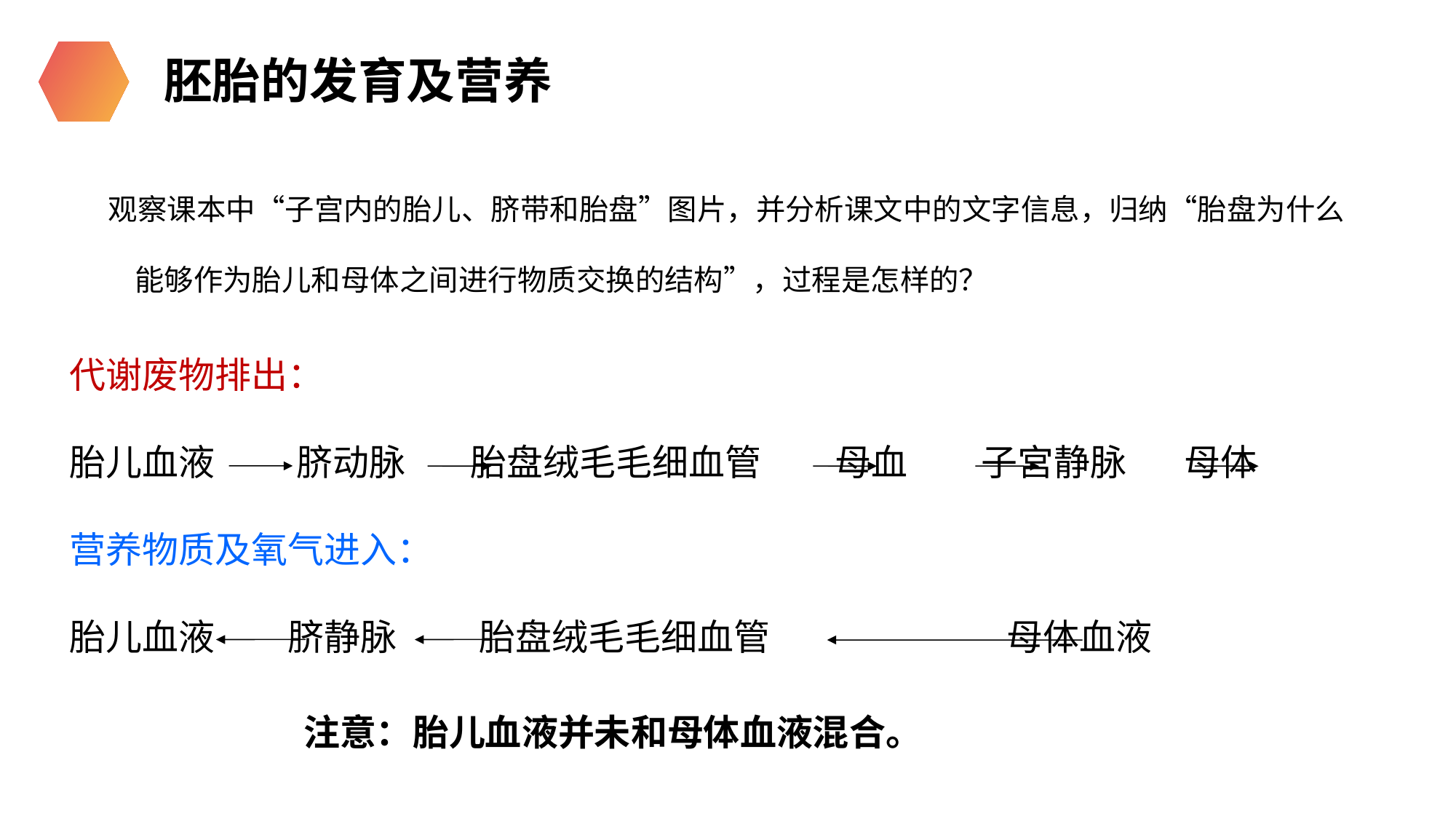

胚胎的发育及营养
观察课本中“子宫内的胎儿、脐带和胎盘”图片，并分析课文中的文字信息，归纳“胎盘为什么能够作为胎儿和母体之间进行物质交换的结构”，过程是怎样的？
代谢废物排出：

胎儿血液          脐动脉        胎盘绒毛毛细血管         母血         子宫静脉       母体

营养物质及氧气进入：

胎儿血液         脐静脉          胎盘绒毛毛细血管                             母体血液

注意：胎儿血液并未和母体血液混合。